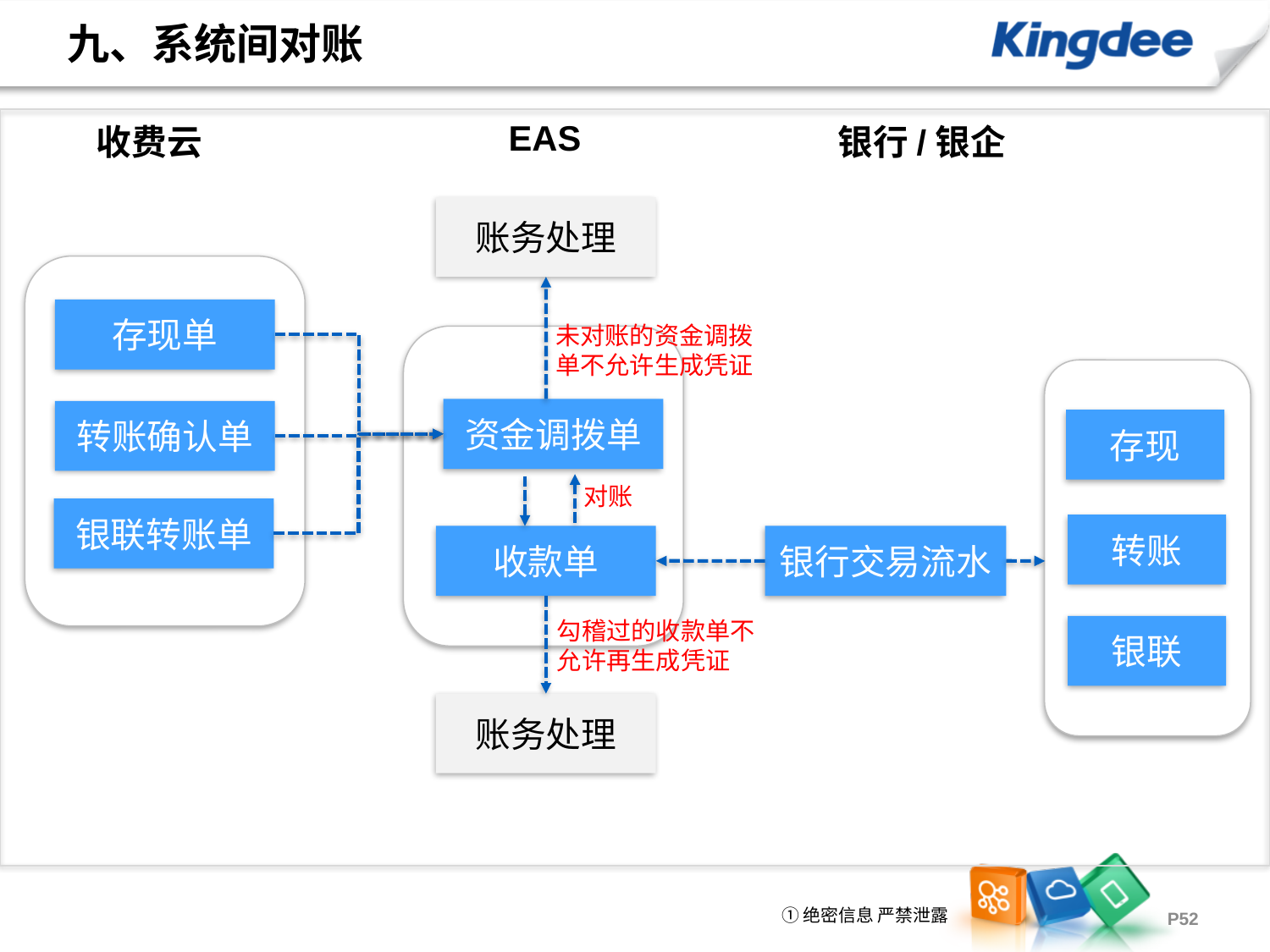

# 九、系统间对账

EAS
收费云
银行/银企
账务处理

存现单
未对账的资金调拨单不允许生成凭证

资金调拨单
转账确认单
存现
对账
银联转账单
转账
收款单
银行交易流水
勾稽过的收款单不允许再生成凭证
银联
账务处理